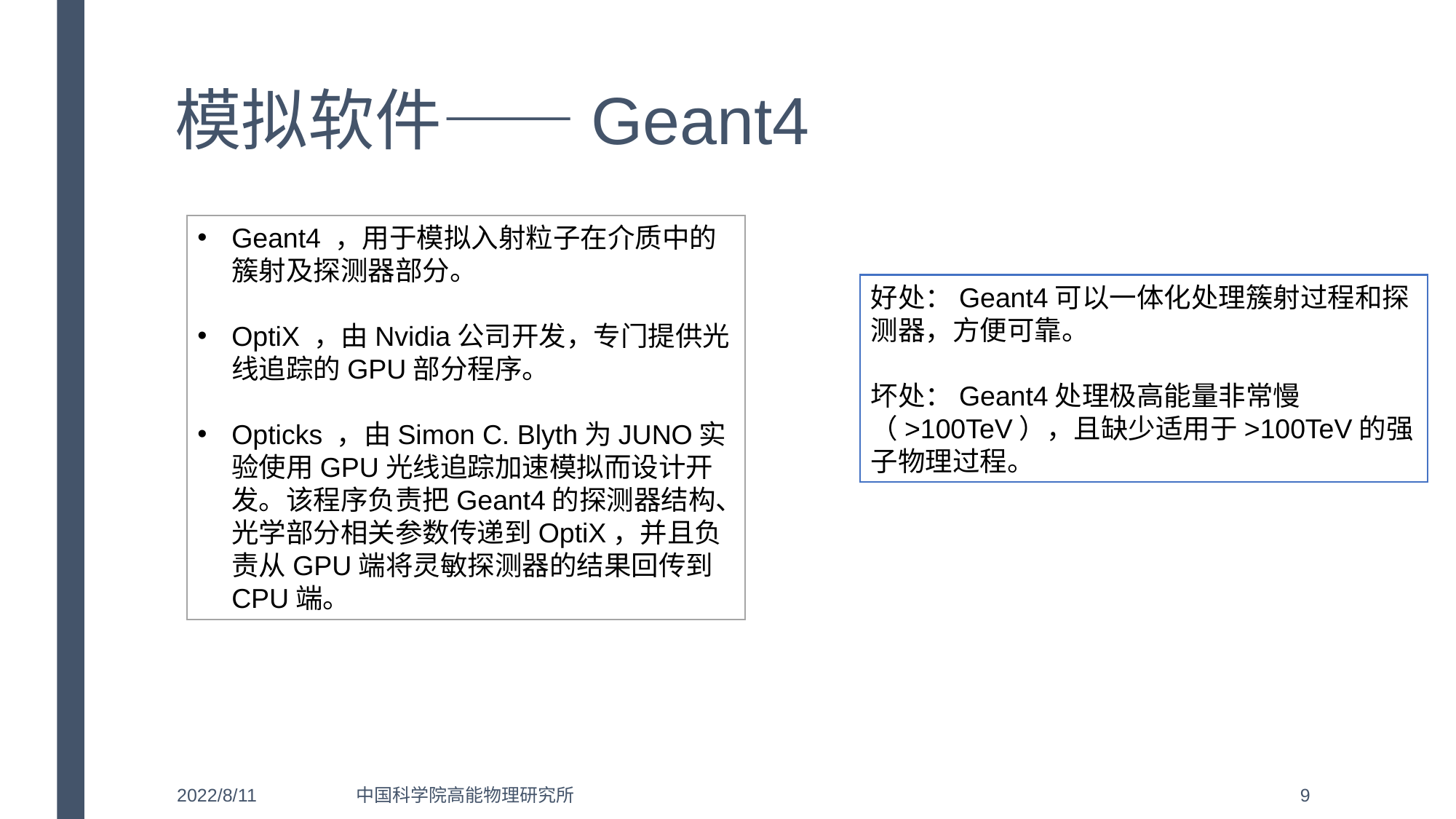

# 模拟软件——Geant4
Geant4 ，用于模拟入射粒子在介质中的簇射及探测器部分。

OptiX ，由Nvidia公司开发，专门提供光线追踪的GPU部分程序。

Opticks ，由Simon C. Blyth为JUNO实验使用GPU光线追踪加速模拟而设计开发。该程序负责把Geant4的探测器结构、光学部分相关参数传递到OptiX，并且负责从GPU端将灵敏探测器的结果回传到CPU端。
好处：Geant4可以一体化处理簇射过程和探测器，方便可靠。

坏处：Geant4处理极高能量非常慢（>100TeV），且缺少适用于>100TeV的强子物理过程。
2022/8/11
中国科学院高能物理研究所
9